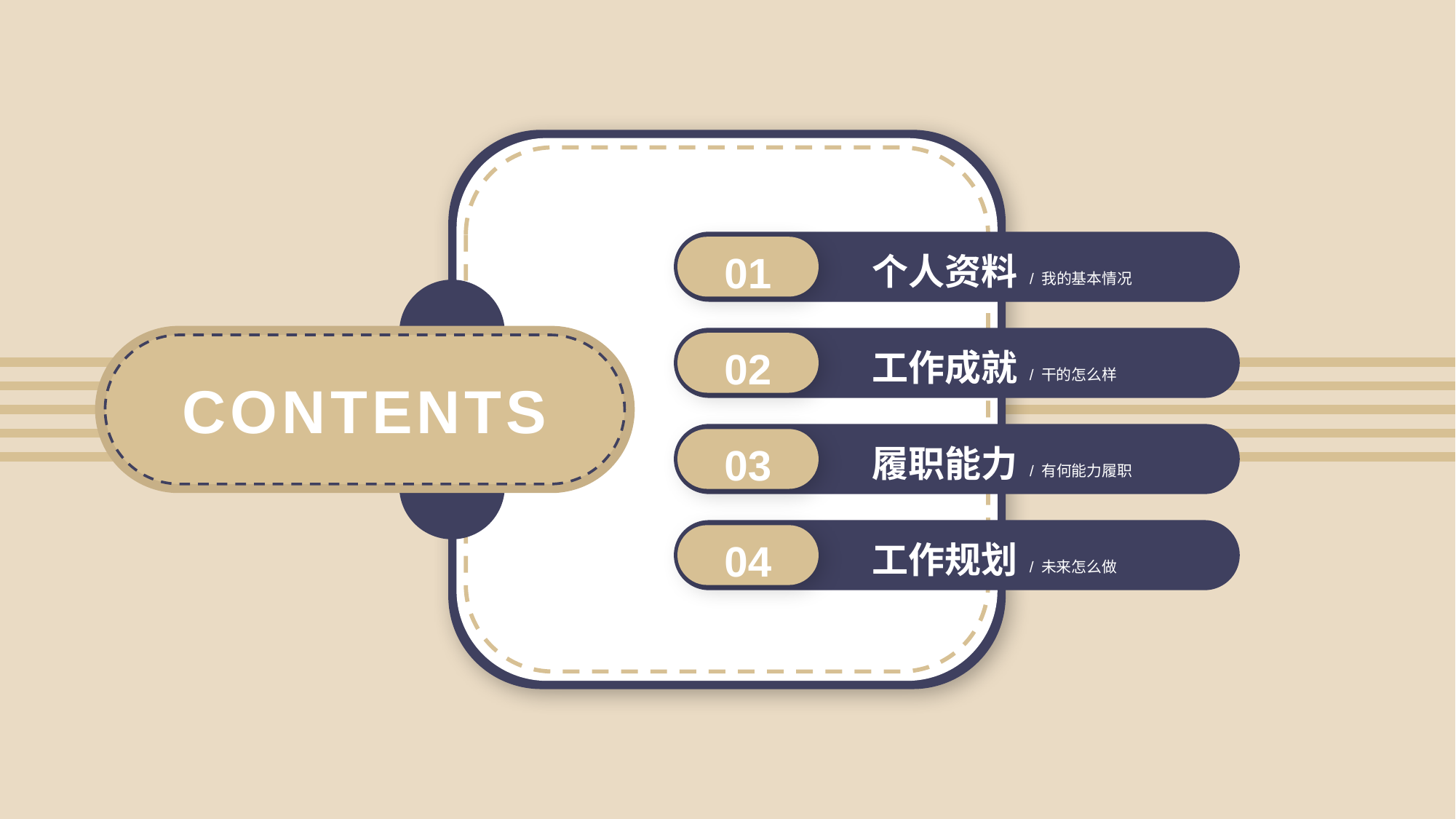

01
个人资料
/ 我的基本情况

CONTENTS

02
工作成就
/ 干的怎么样

03
履职能力
/ 有何能力履职

04
工作规划
/ 未来怎么做